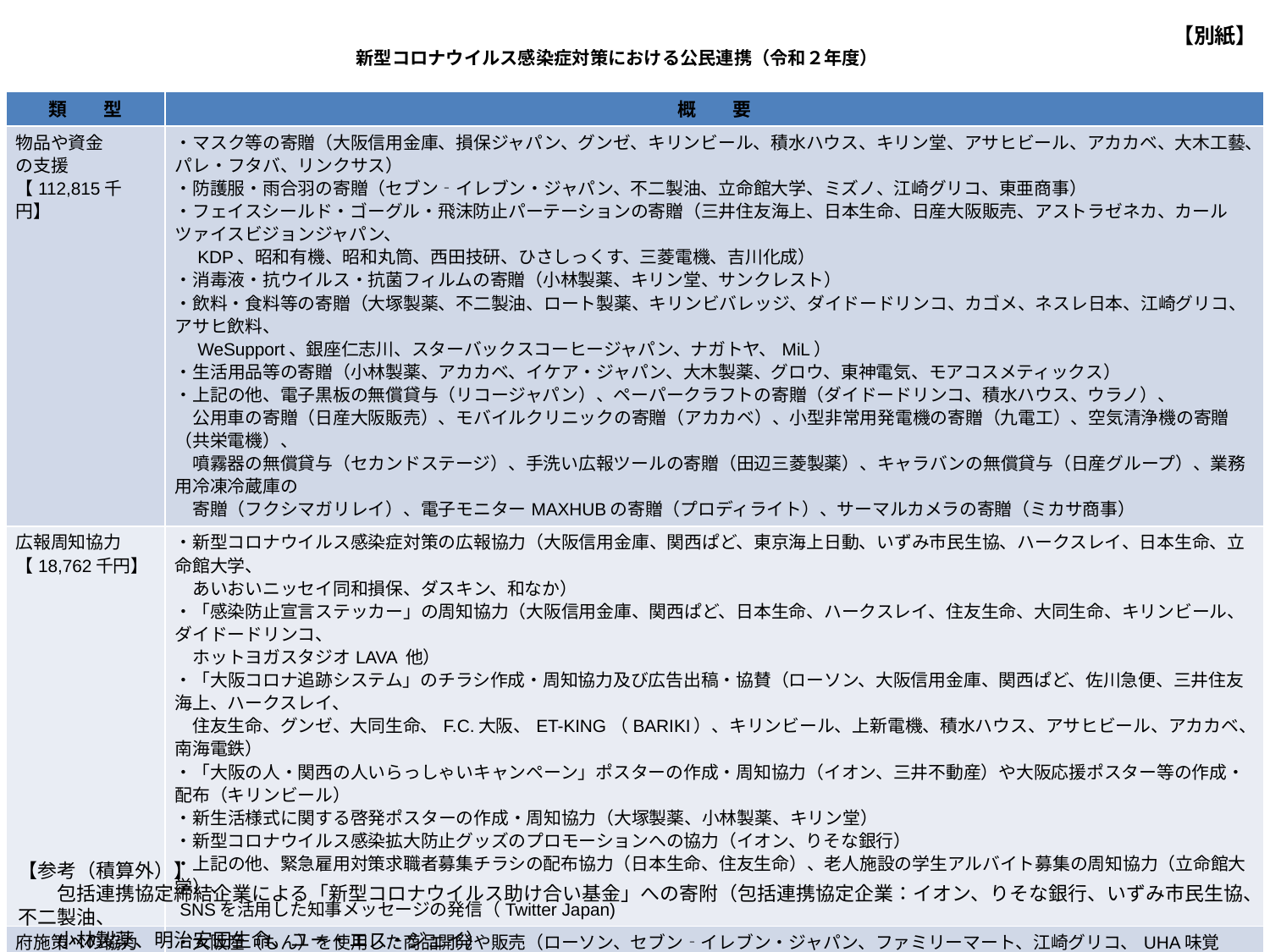

【別紙】
# 新型コロナウイルス感染症対策における公民連携（令和２年度）
| 類　　型 | 概　　要 |
| --- | --- |
| 物品や資金 の支援 【112,815千円】 | ・マスク等の寄贈（大阪信用金庫、損保ジャパン、グンゼ、キリンビール、積水ハウス、キリン堂、アサヒビール、アカカベ、大木工藝、パレ・フタバ、リンクサス） ・防護服・雨合羽の寄贈（セブン‐イレブン・ジャパン、不二製油、立命館大学、ミズノ、江崎グリコ、東亜商事） ・フェイスシールド・ゴーグル・飛沫防止パーテーションの寄贈（三井住友海上、日本生命、日産大阪販売、アストラゼネカ、カールツァイスビジョンジャパン、 　KDP、昭和有機、昭和丸筒、西田技研、ひさしっくす、三菱電機、吉川化成） ・消毒液・抗ウイルス・抗菌フィルムの寄贈（小林製薬、キリン堂、サンクレスト） ・飲料・食料等の寄贈（大塚製薬、不二製油、ロート製薬、キリンビバレッジ、ダイドードリンコ、カゴメ、ネスレ日本、江崎グリコ、アサヒ飲料、 　WeSupport、銀座仁志川、スターバックスコーヒージャパン、ナガトヤ、MiL） ・生活用品等の寄贈（小林製薬、アカカベ、イケア・ジャパン、大木製薬、グロウ、東神電気、モアコスメティックス） ・上記の他、電子黒板の無償貸与（リコージャパン）、ペーパークラフトの寄贈（ダイドードリンコ、積水ハウス、ウラノ）、 　公用車の寄贈（日産大阪販売）、モバイルクリニックの寄贈（アカカベ）、小型非常用発電機の寄贈（九電工）、空気清浄機の寄贈（共栄電機）、 　噴霧器の無償貸与（セカンドステージ）、手洗い広報ツールの寄贈（田辺三菱製薬）、キャラバンの無償貸与（日産グループ）、業務用冷凍冷蔵庫の 　寄贈（フクシマガリレイ）、電子モニターMAXHUBの寄贈（プロディライト）、サーマルカメラの寄贈（ミカサ商事） |
| 広報周知協力 【18,762千円】 | ・新型コロナウイルス感染症対策の広報協力（大阪信用金庫、関西ぱど、東京海上日動、いずみ市民生協、ハークスレイ、日本生命、立命館大学、 　あいおいニッセイ同和損保、ダスキン、和なか） ・「感染防止宣言ステッカー」の周知協力（大阪信用金庫、関西ぱど、日本生命、ハークスレイ、住友生命、大同生命、キリンビール、ダイドードリンコ、 　ホットヨガスタジオLAVA 他） ・「大阪コロナ追跡システム」のチラシ作成・周知協力及び広告出稿・協賛（ローソン、大阪信用金庫、関西ぱど、佐川急便、三井住友海上、ハークスレイ、 　住友生命、グンゼ、大同生命、F.C.大阪、ET-KING（BARIKI）、キリンビール、上新電機、積水ハウス、アサヒビール、アカカベ、南海電鉄） ・「大阪の人・関西の人いらっしゃいキャンペーン」ポスターの作成・周知協力（イオン、三井不動産）や大阪応援ポスター等の作成・配布（キリンビール） ・新生活様式に関する啓発ポスターの作成・周知協力（大塚製薬、小林製薬、キリン堂） ・新型コロナウイルス感染拡大防止グッズのプロモーションへの協力（イオン、りそな銀行） ・上記の他、緊急雇用対策求職者募集チラシの配布協力（日本生命、住友生命）、老人施設の学生アルバイト募集の周知協力（立命館大学）、 SNSを活用した知事メッセージの発信（Twitter Japan) |
| 府施策への協力 | ・大阪産（もん）を使用した商品開発や販売（ローソン、セブン‐イレブン・ジャパン、ファミリーマート、江崎グリコ、UHA味覚糖） ・番組内での大阪産（もん）プレゼント企画の実施（関西テレビ放送） ・緊急雇用対策事業を活用した採用制度の導入（イオン）や、「介護施設への再就職支援事業」への協力（関西ぱど） ・買い物代行店舗用アプリの開発（CBcloud）や、デリバリー事業への協力（出前館） ・府事業に関する事業者ヒアリングの協力（ヤマト運輸、佐川急便、いずみ市民生協、NTTドコモ、日本郵便） ・府ホームページへの新型コロナウイルス感染防止の取組事例の掲載協力（イオン、いずみ市民生協、三井不動産、スターバックスコーヒージャパン） |
【参考（積算外）】
　　包括連携協定締結企業による「新型コロナウイルス助け合い基金」への寄附（包括連携協定企業：イオン、りそな銀行、いずみ市民生協、不二製油、
　　小林製薬、明治安田生命、ユー・エス・ジェイ）